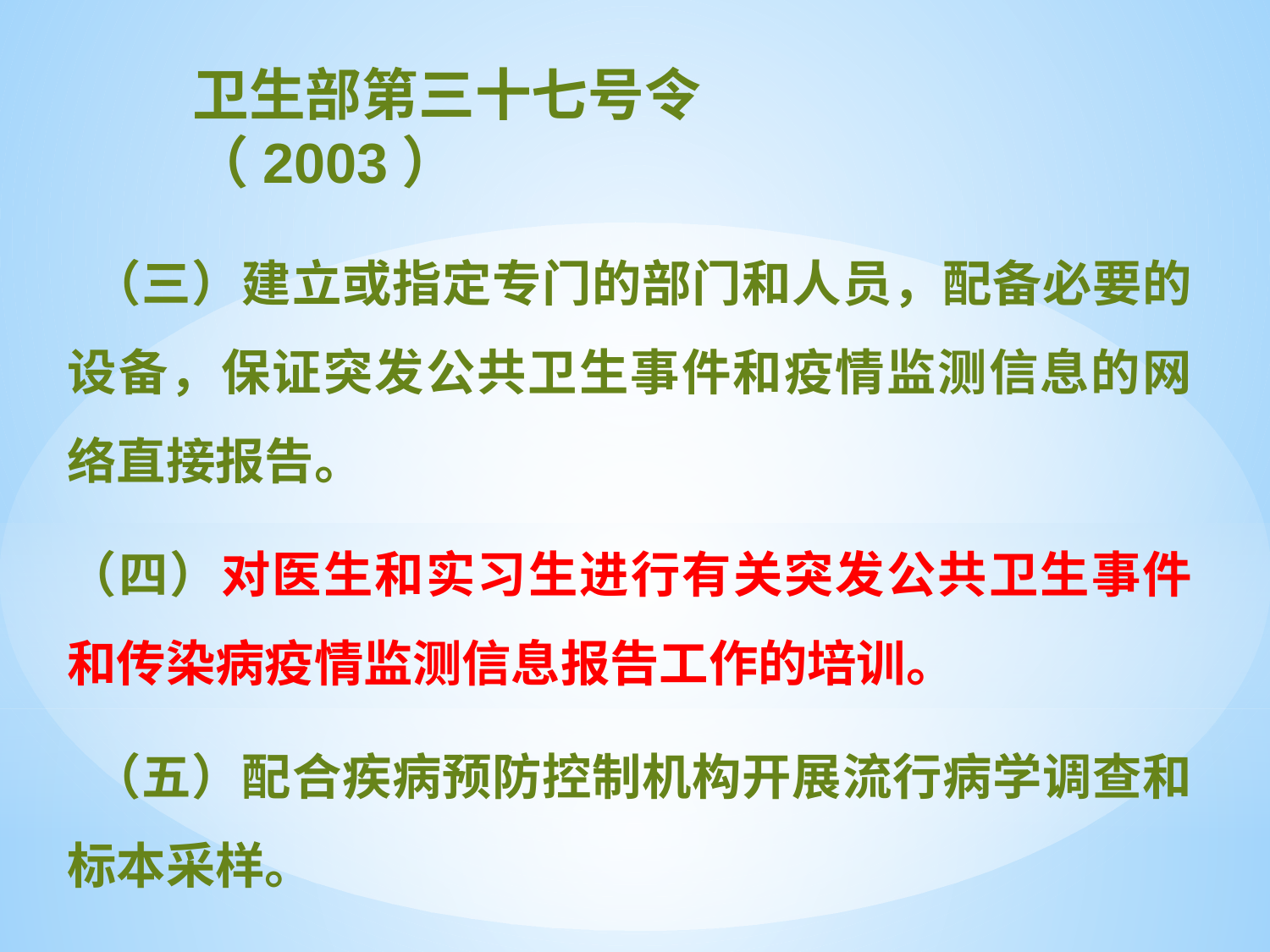

卫生部第三十七号令（2003）
 （三）建立或指定专门的部门和人员，配备必要的设备，保证突发公共卫生事件和疫情监测信息的网络直接报告。
（四）对医生和实习生进行有关突发公共卫生事件和传染病疫情监测信息报告工作的培训。
 （五）配合疾病预防控制机构开展流行病学调查和标本采样。